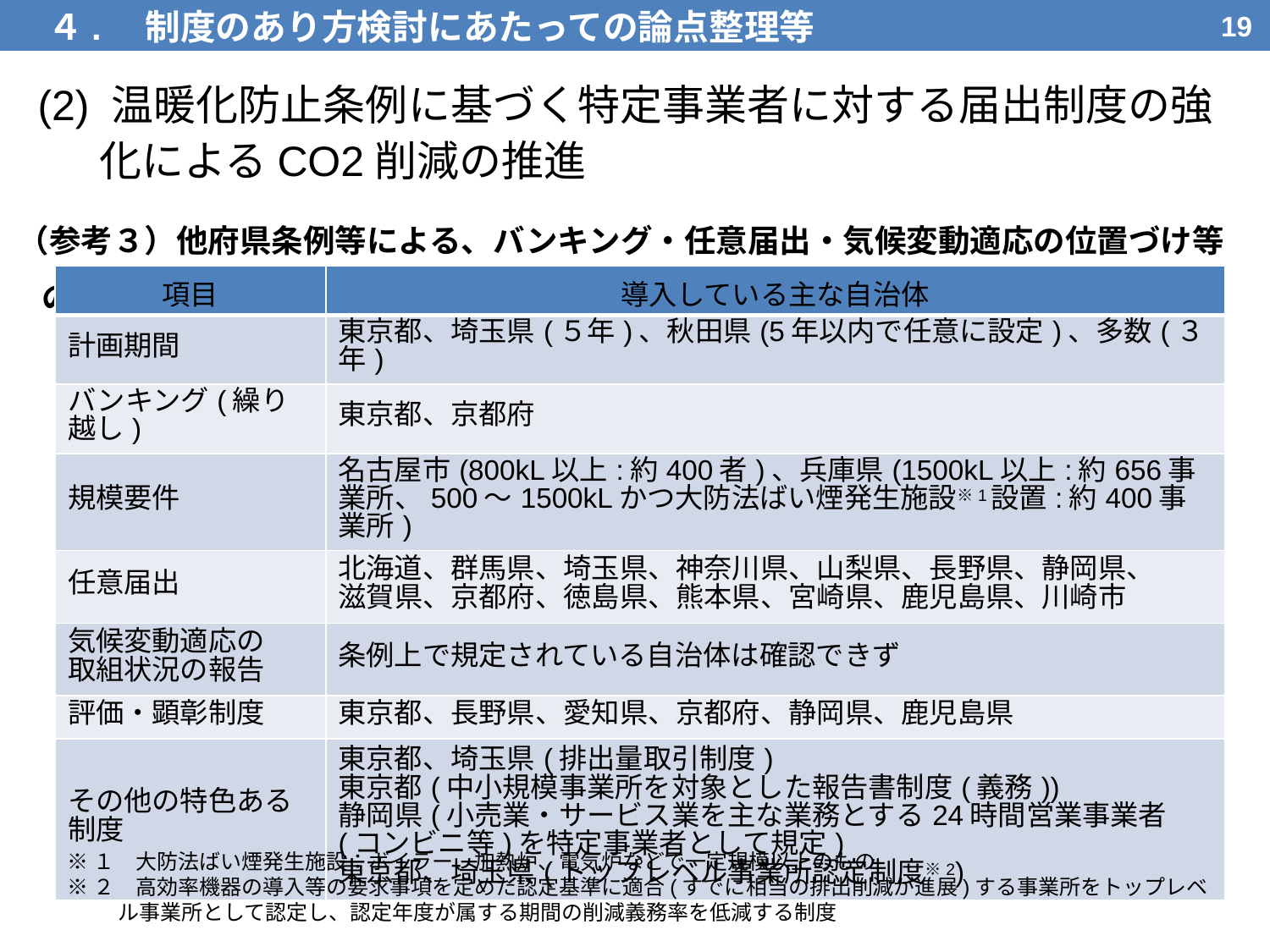

４.　制度のあり方検討にあたっての論点整理等
19
(2) 温暖化防止条例に基づく特定事業者に対する届出制度の強化によるCO2削減の推進
（参考３）他府県条例等による、バンキング・任意届出・気候変動適応の位置づけ等の状況
| 項目 | 導入している主な自治体 |
| --- | --- |
| 計画期間 | 東京都、埼玉県(５年)、秋田県(5年以内で任意に設定)、多数(３年) |
| バンキング(繰り越し) | 東京都、京都府 |
| 規模要件 | 名古屋市(800kL以上:約400者)、兵庫県(1500kL以上:約656事業所、500～1500kLかつ大防法ばい煙発生施設※1設置:約400事業所) |
| 任意届出 | 北海道、群馬県、埼玉県、神奈川県、山梨県、長野県、静岡県、 滋賀県、京都府、徳島県、熊本県、宮崎県、鹿児島県、川崎市 |
| 気候変動適応の 取組状況の報告 | 条例上で規定されている自治体は確認できず |
| 評価・顕彰制度 | 東京都、長野県、愛知県、京都府、静岡県、鹿児島県 |
| その他の特色ある 制度 | 東京都、埼玉県(排出量取引制度) 東京都(中小規模事業所を対象とした報告書制度(義務)) 静岡県(小売業・サービス業を主な業務とする24時間営業事業者(コンビニ等)を特定事業者として規定) 東京都、埼玉県(トップレベル事業所認定制度※2) |
※１　大防法ばい煙発生施設：ボイラー、加熱炉、電気炉などで一定規模以上のもの
※２　高効率機器の導入等の要求事項を定めた認定基準に適合(すでに相当の排出削減が進展)する事業所をトップレベル事業所として認定し、認定年度が属する期間の削減義務率を低減する制度